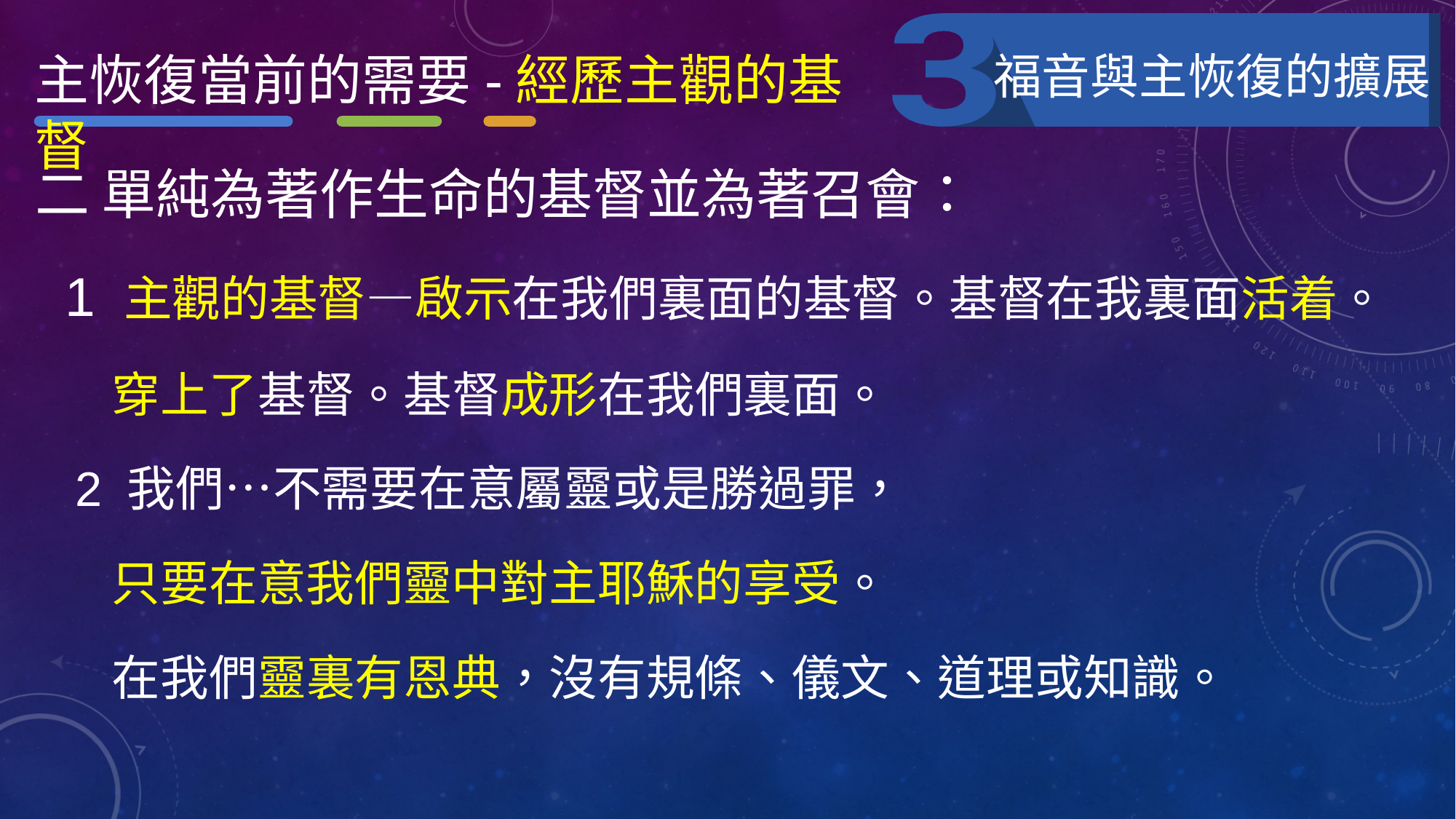

主恢復當前的需要-經歷主觀的基督
福音與主恢復的擴展

二 單純為著作生命的基督並為著召會：
  1 主觀的基督—啟示在我們裏面的基督。基督在我裏面活着。
      穿上了基督。基督成形在我們裏面。
   2 我們…不需要在意屬靈或是勝過罪，
      只要在意我們靈中對主耶穌的享受。
      在我們靈裏有恩典，沒有規條、儀文、道理或知識。